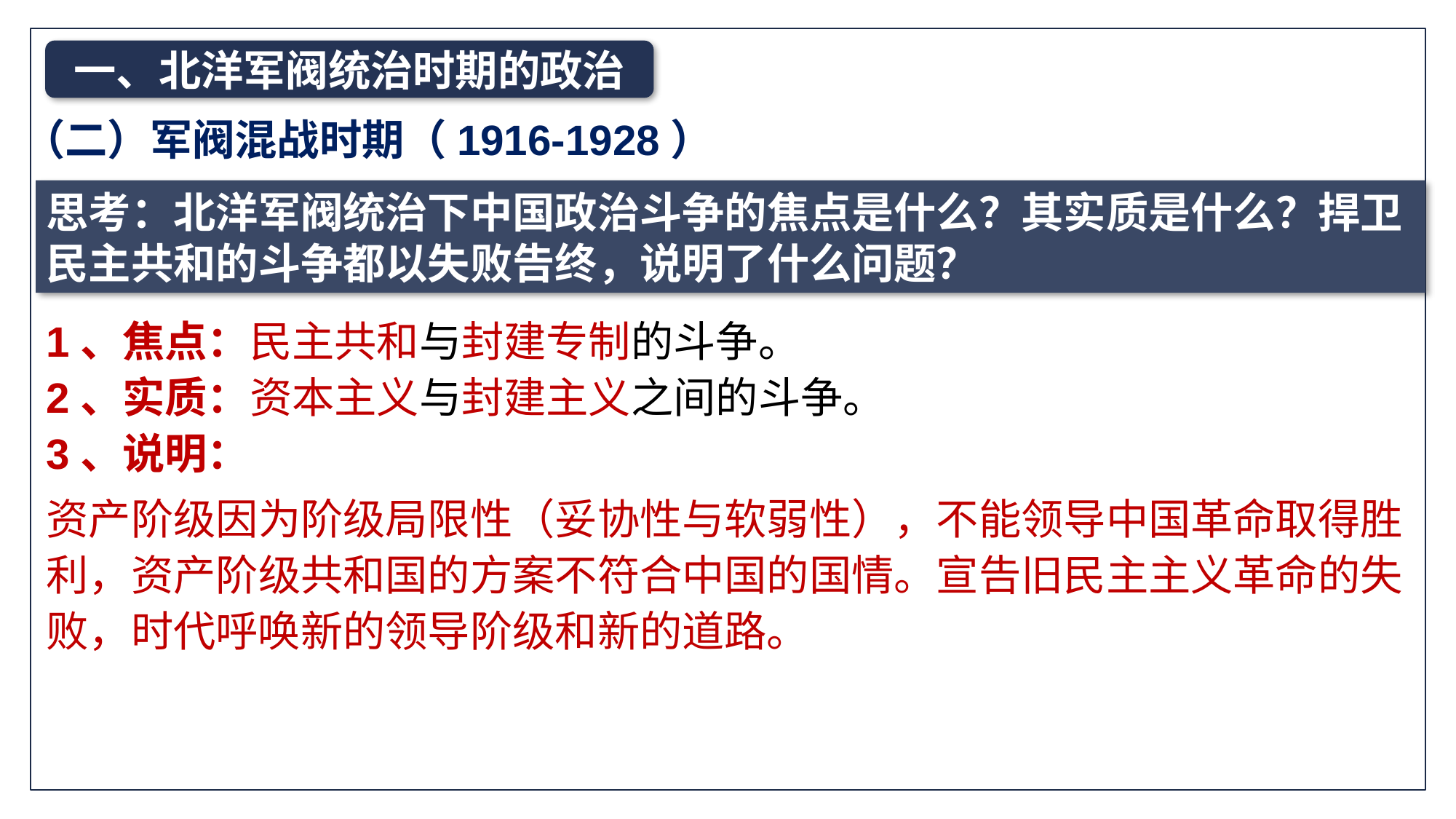

一、北洋军阀统治时期的政治
（二）军阀混战时期（1916-1928）
思考：北洋军阀统治下中国政治斗争的焦点是什么？其实质是什么？捍卫民主共和的斗争都以失败告终，说明了什么问题？
1、焦点：民主共和与封建专制的斗争。
2、实质：资本主义与封建主义之间的斗争。
3、说明：
资产阶级因为阶级局限性（妥协性与软弱性），不能领导中国革命取得胜利，资产阶级共和国的方案不符合中国的国情。宣告旧民主主义革命的失败，时代呼唤新的领导阶级和新的道路。